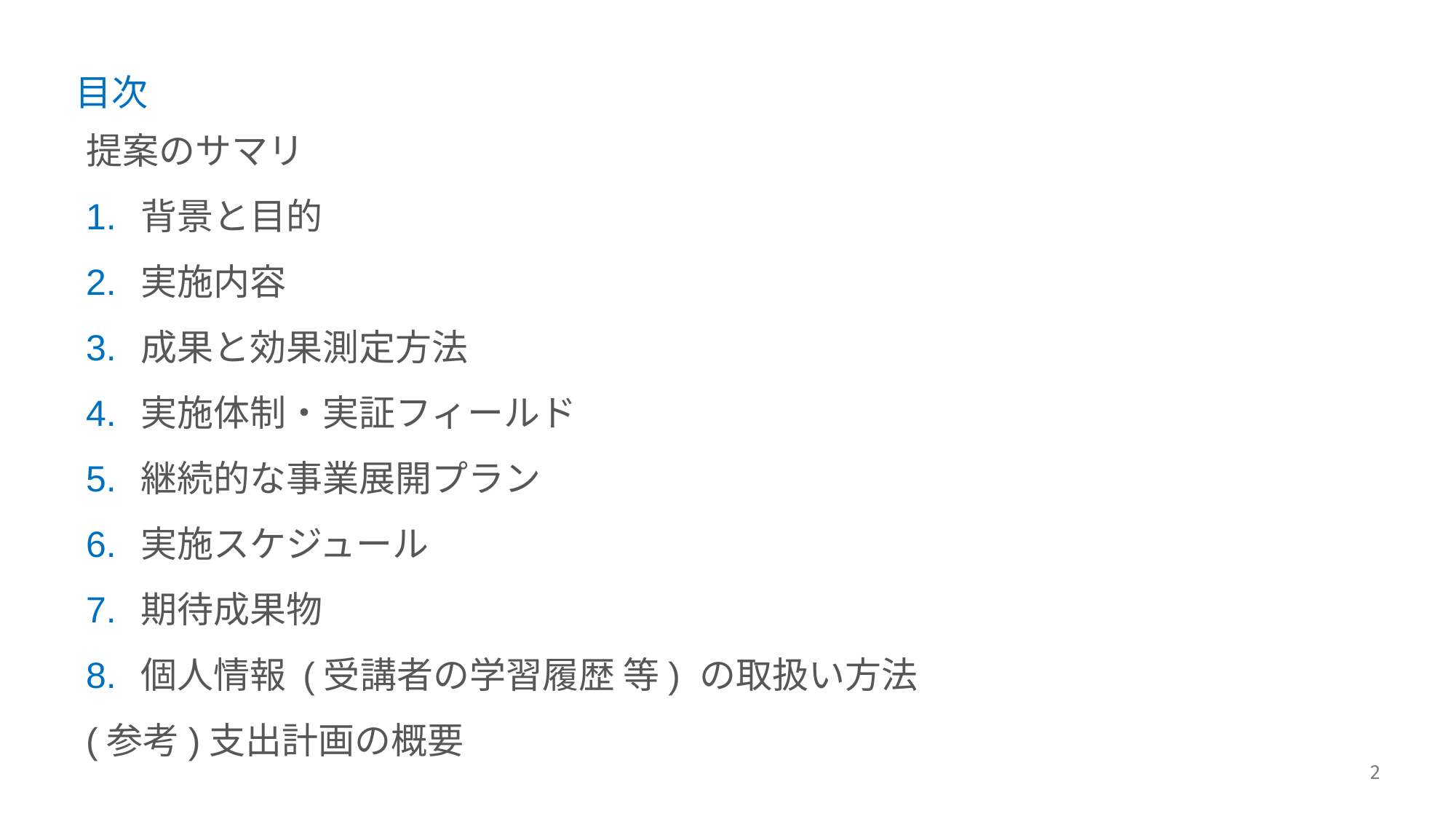

# 目次
提案のサマリ
背景と目的
実施内容
成果と効果測定方法
実施体制・実証フィールド
継続的な事業展開プラン
実施スケジュール
期待成果物
個人情報 (受講者の学習履歴 等) の取扱い方法
(参考)支出計画の概要